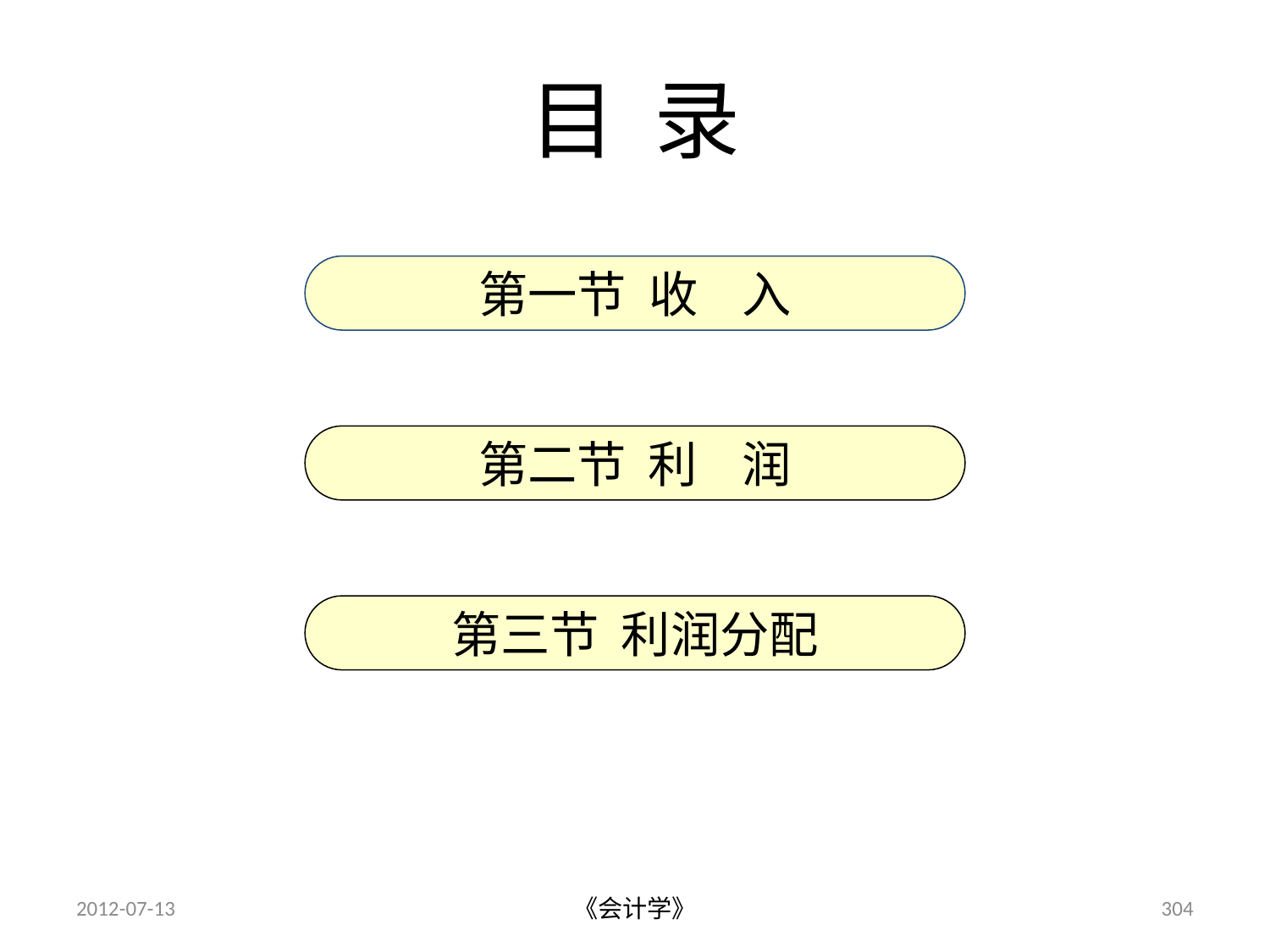

# 目  录
第一节  收    入
第二节  利    润
第三节  利润分配
2012-07-13
《会计学》
304